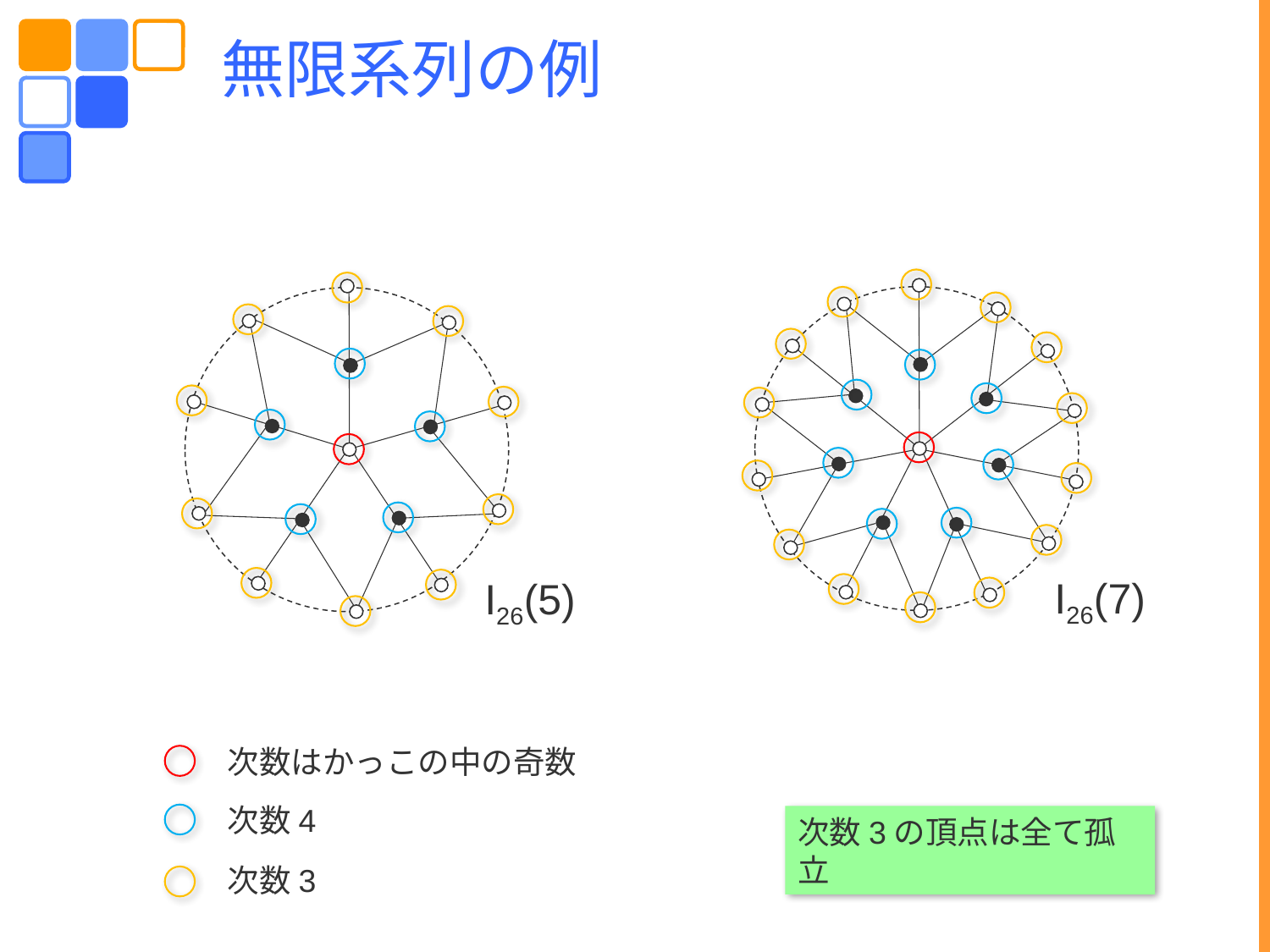

無限系列の例

I26(7)

I26(5)

次数はかっこの中の奇数

次数4

次数3の頂点は全て孤立
次数3